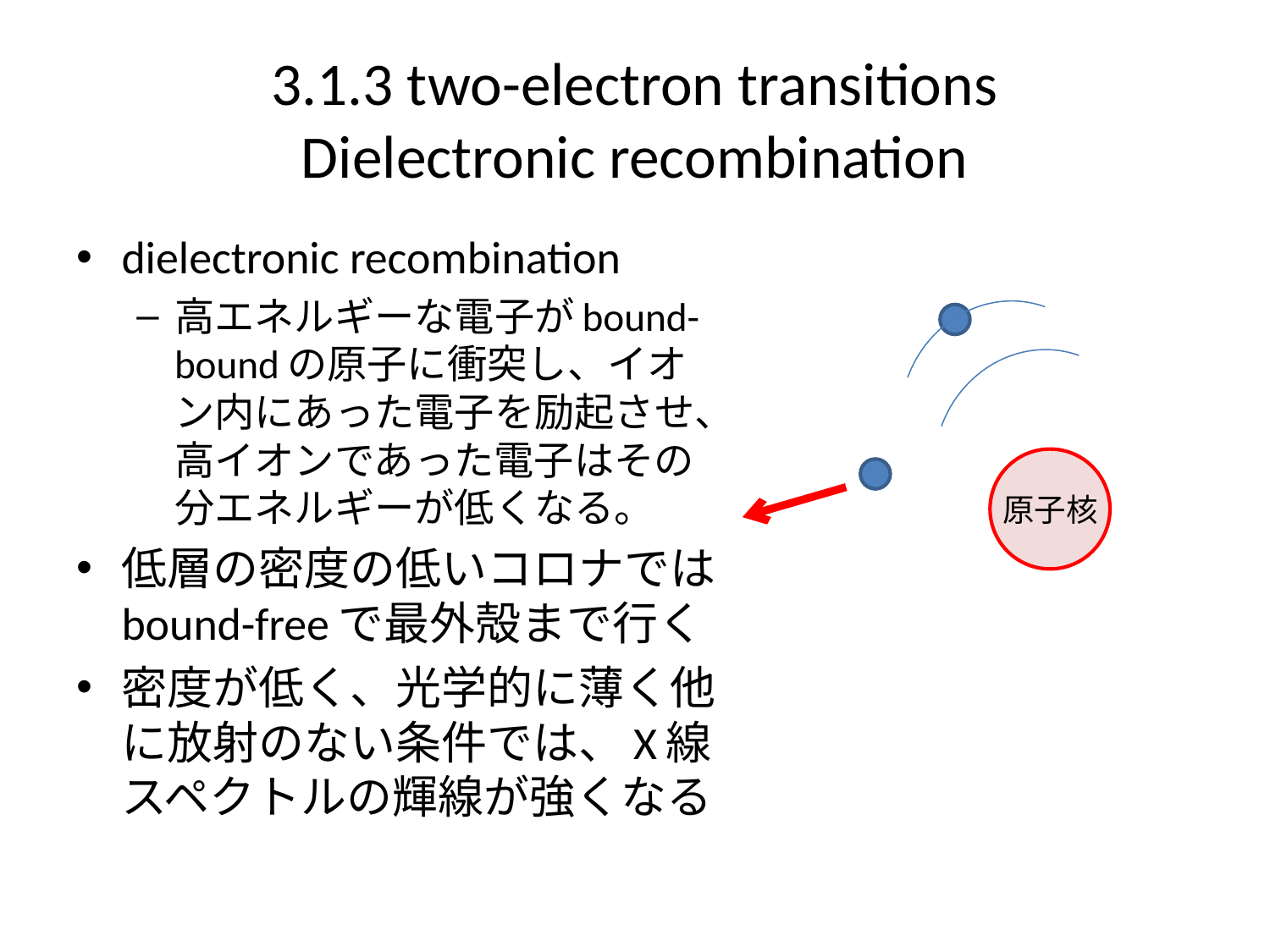

# 3.1.3 two-electron transitions Dielectronic recombination
dielectronic recombination
高エネルギーな電子がbound-boundの原子に衝突し、イオン内にあった電子を励起させ、高イオンであった電子はその分エネルギーが低くなる。
低層の密度の低いコロナではbound-freeで最外殻まで行く
密度が低く、光学的に薄く他に放射のない条件では、X線スペクトルの輝線が強くなる

原子核